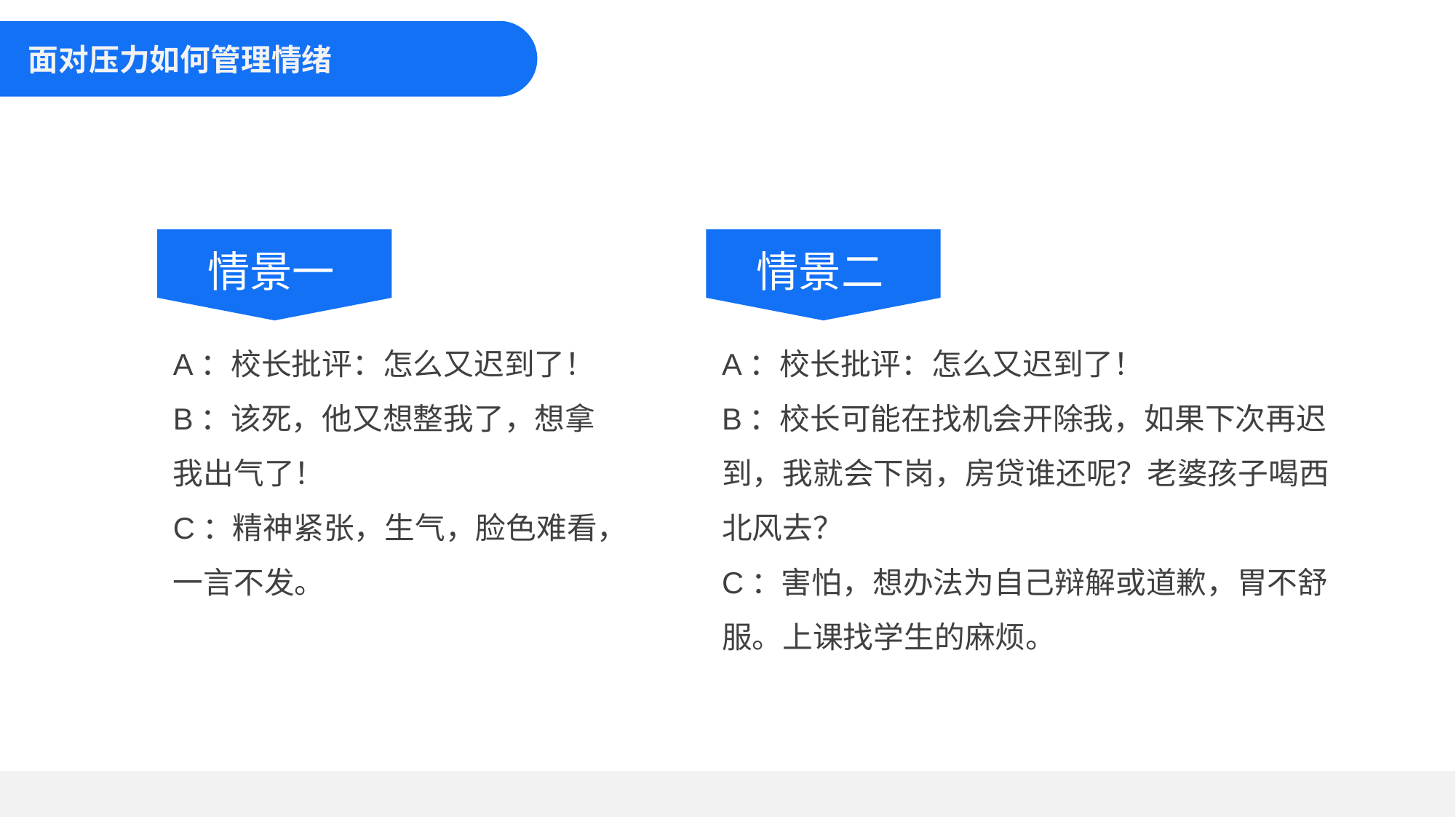

面对压力如何管理情绪
情景一

情景二

A：校长批评：怎么又迟到了！
B：该死，他又想整我了，想拿我出气了！
C：精神紧张，生气，脸色难看，一言不发。
A：校长批评：怎么又迟到了！
B：校长可能在找机会开除我，如果下次再迟到，我就会下岗，房贷谁还呢？老婆孩子喝西北风去？
C：害怕，想办法为自己辩解或道歉，胃不舒服。上课找学生的麻烦。